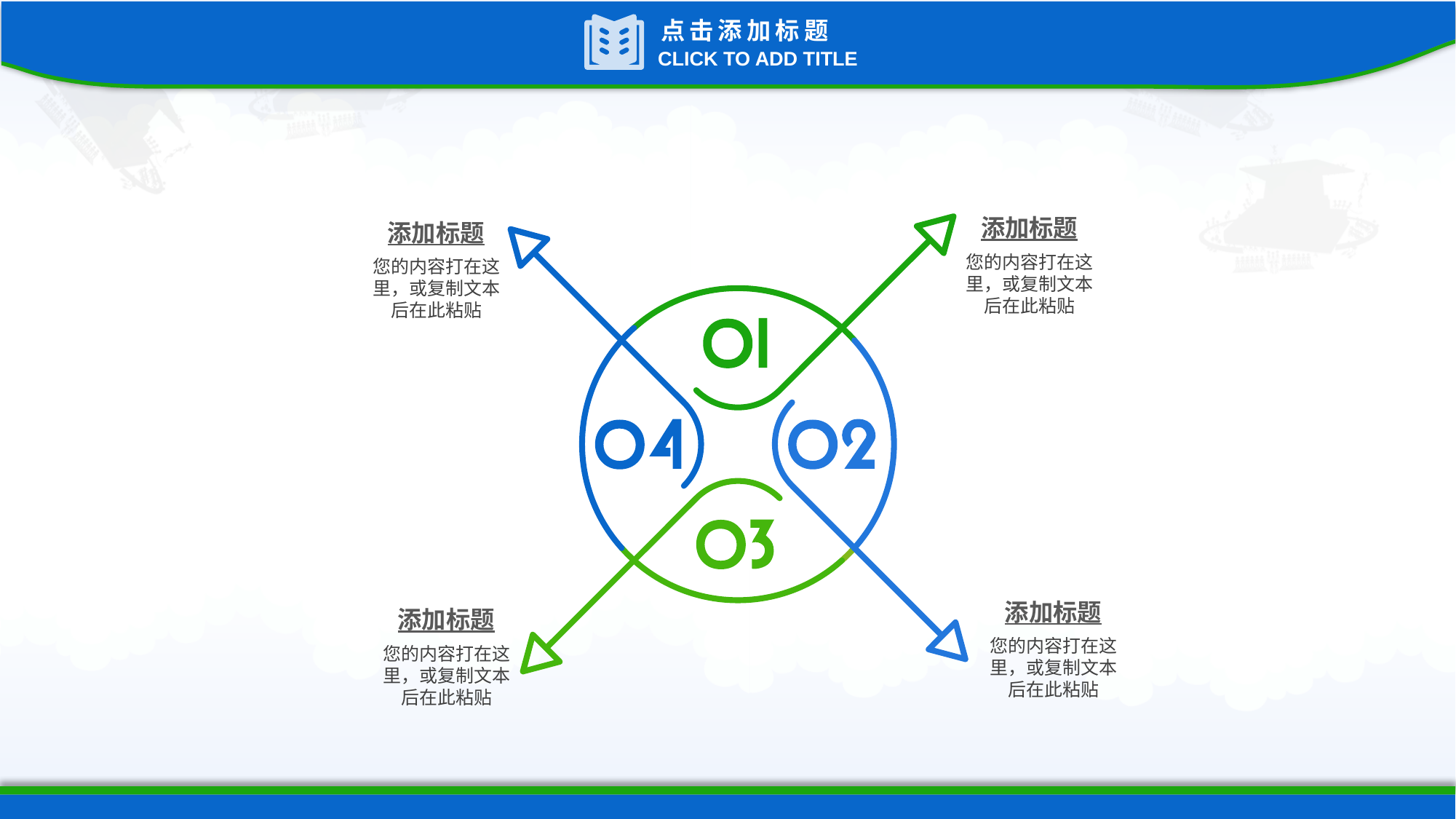

添加标题
您的内容打在这里，或复制文本后在此粘贴
添加标题
您的内容打在这里，或复制文本后在此粘贴

添加标题
您的内容打在这里，或复制文本后在此粘贴
添加标题
您的内容打在这里，或复制文本后在此粘贴